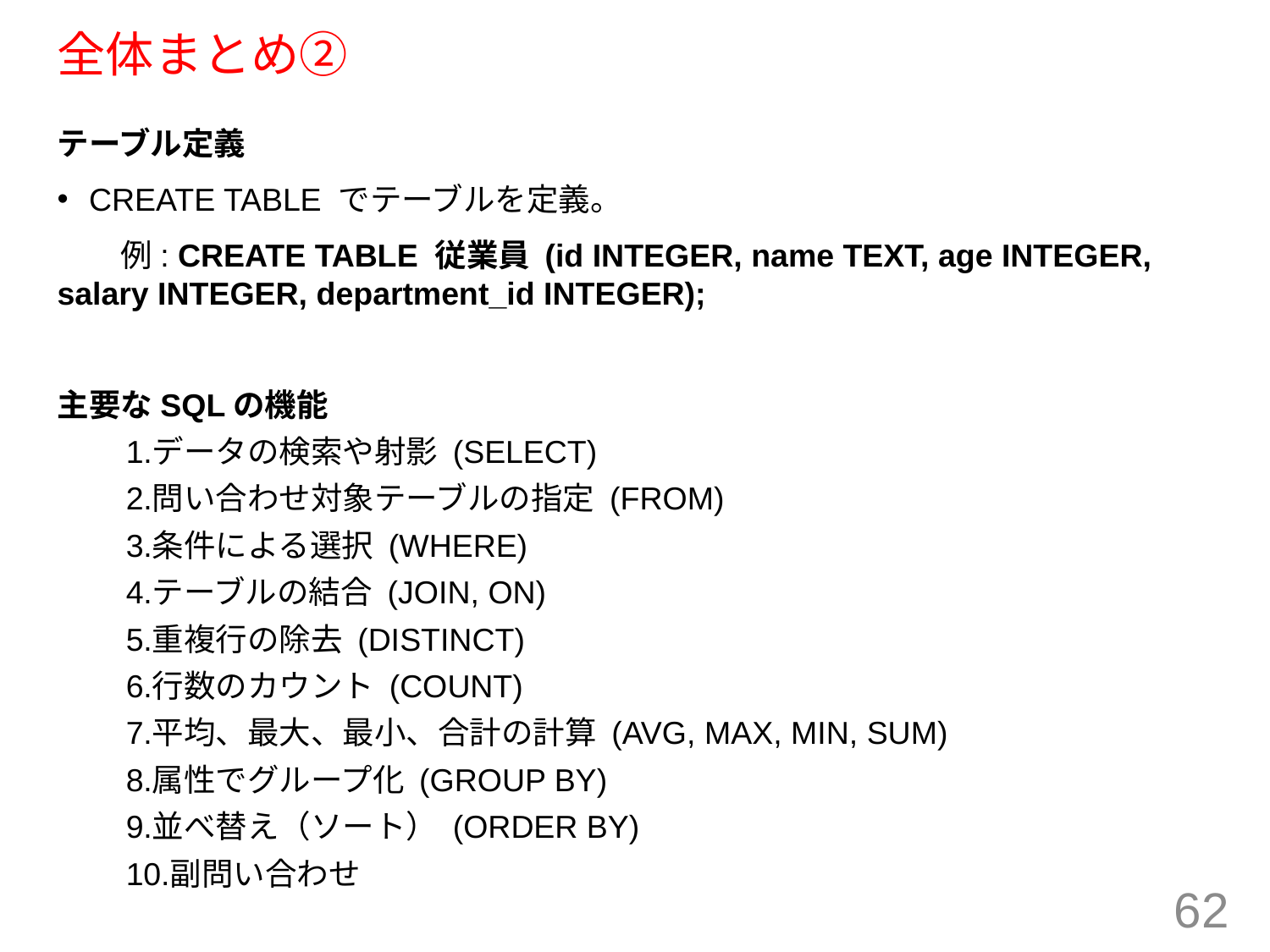

# 全体まとめ②
テーブル定義
CREATE TABLE でテーブルを定義。
　　例: CREATE TABLE 従業員 (id INTEGER, name TEXT, age INTEGER, salary INTEGER, department_id INTEGER);

主要なSQLの機能
データの検索や射影 (SELECT)
問い合わせ対象テーブルの指定 (FROM)
条件による選択 (WHERE)
テーブルの結合 (JOIN, ON)
重複行の除去 (DISTINCT)
行数のカウント (COUNT)
平均、最大、最小、合計の計算 (AVG, MAX, MIN, SUM)
属性でグループ化 (GROUP BY)
並べ替え（ソート） (ORDER BY)
副問い合わせ
62